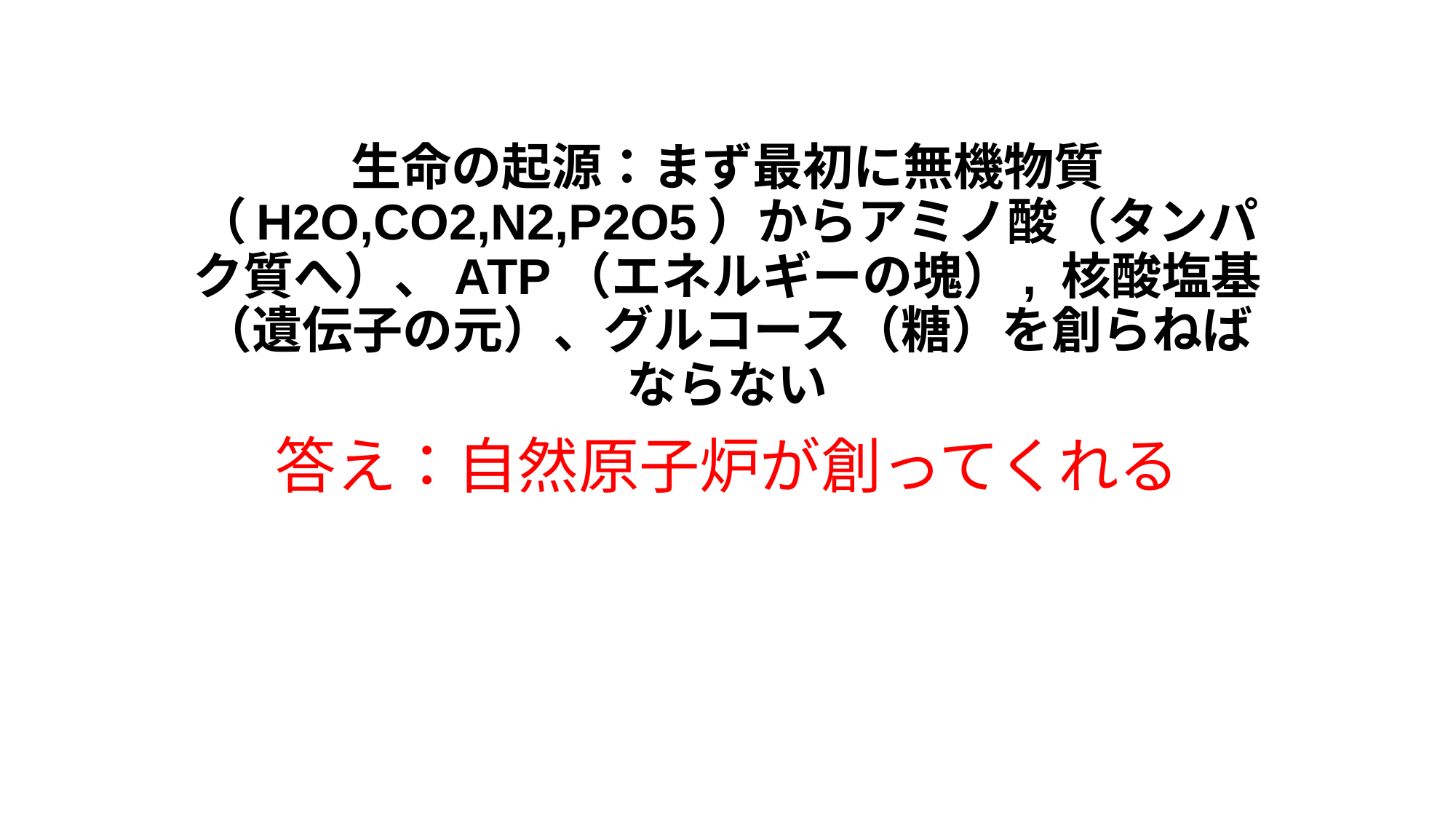

# 生命の起源：まず最初に無機物質（H2O,CO2,N2,P2O5）からアミノ酸（タンパク質へ）、ATP（エネルギーの塊）, 核酸塩基（遺伝子の元）、グルコース（糖）を創らねばならない
答え：自然原子炉が創ってくれる